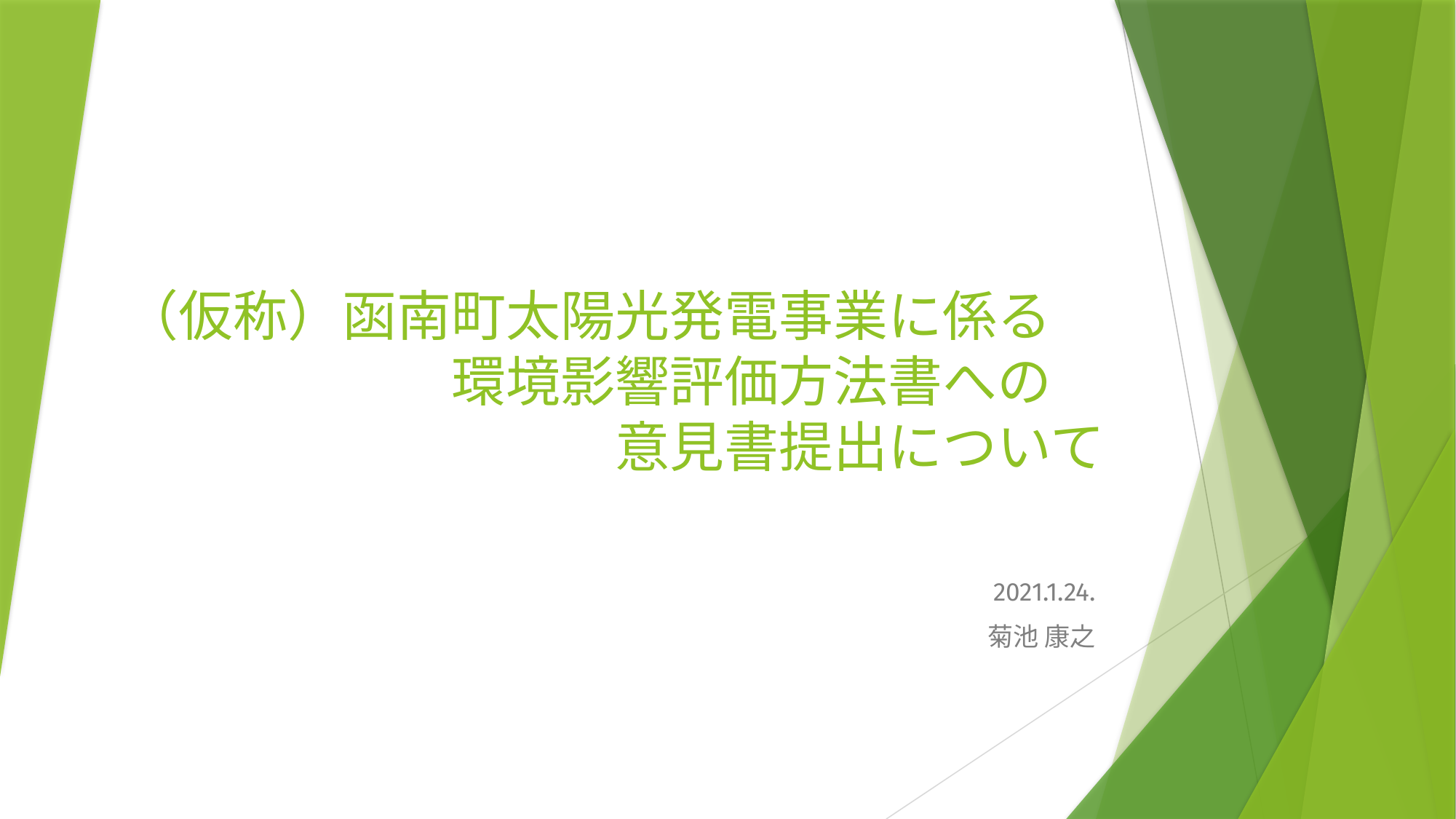

# （仮称）函南町太陽光発電事業に係る 　　　　　　環境影響評価方法書への 　　　　　　　　　意見書提出について
2021.1.24.
菊池 康之